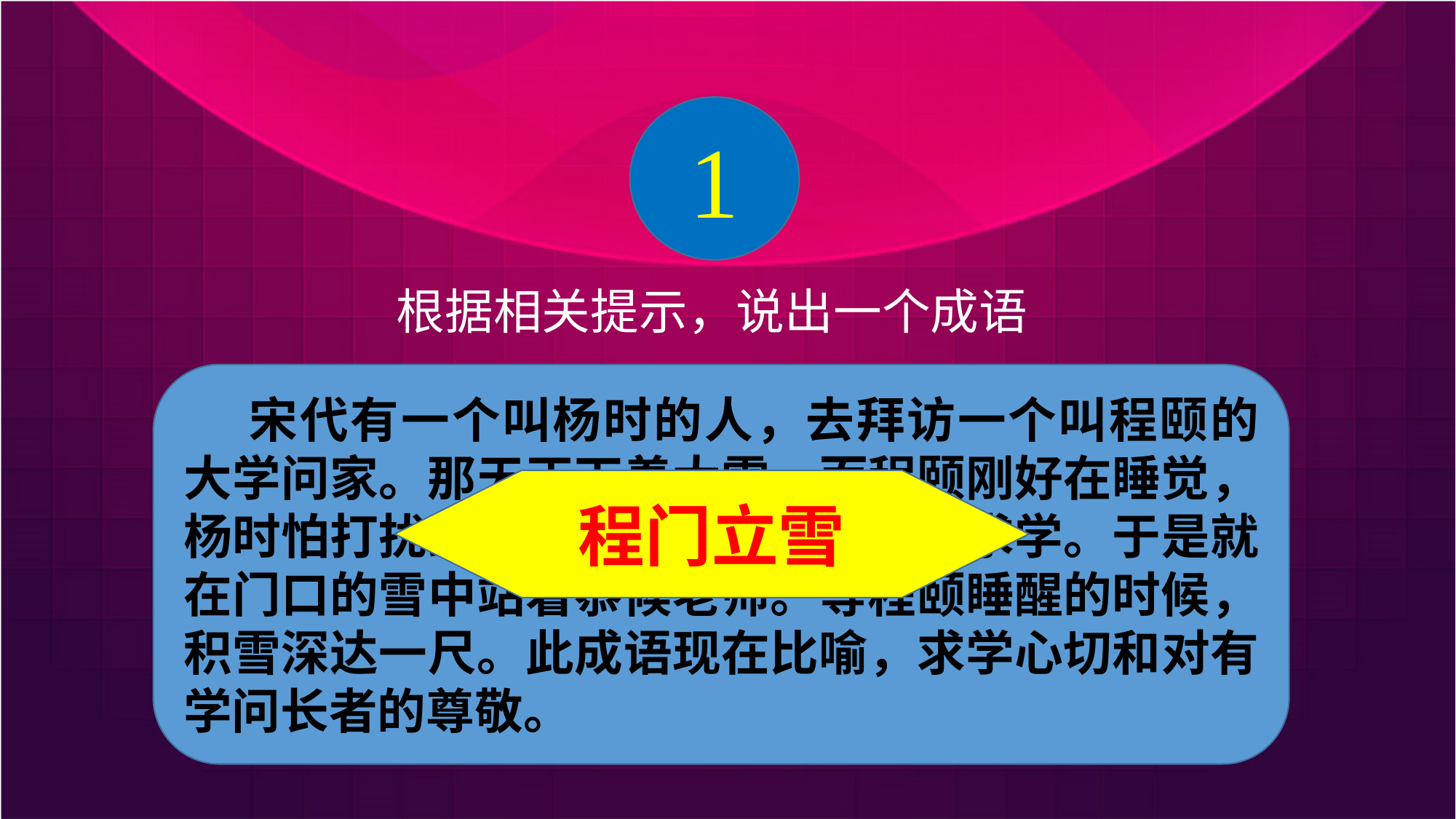

1
根据相关提示，说出一个成语
    宋代有一个叫杨时的人，去拜访一个叫程颐的大学问家。那天正下着大雪，而程颐刚好在睡觉，杨时怕打扰到老师休息，又不想放弃求学。于是就在门口的雪中站着恭候老师。等程颐睡醒的时候，积雪深达一尺。此成语现在比喻，求学心切和对有学问长者的尊敬。
程门立雪